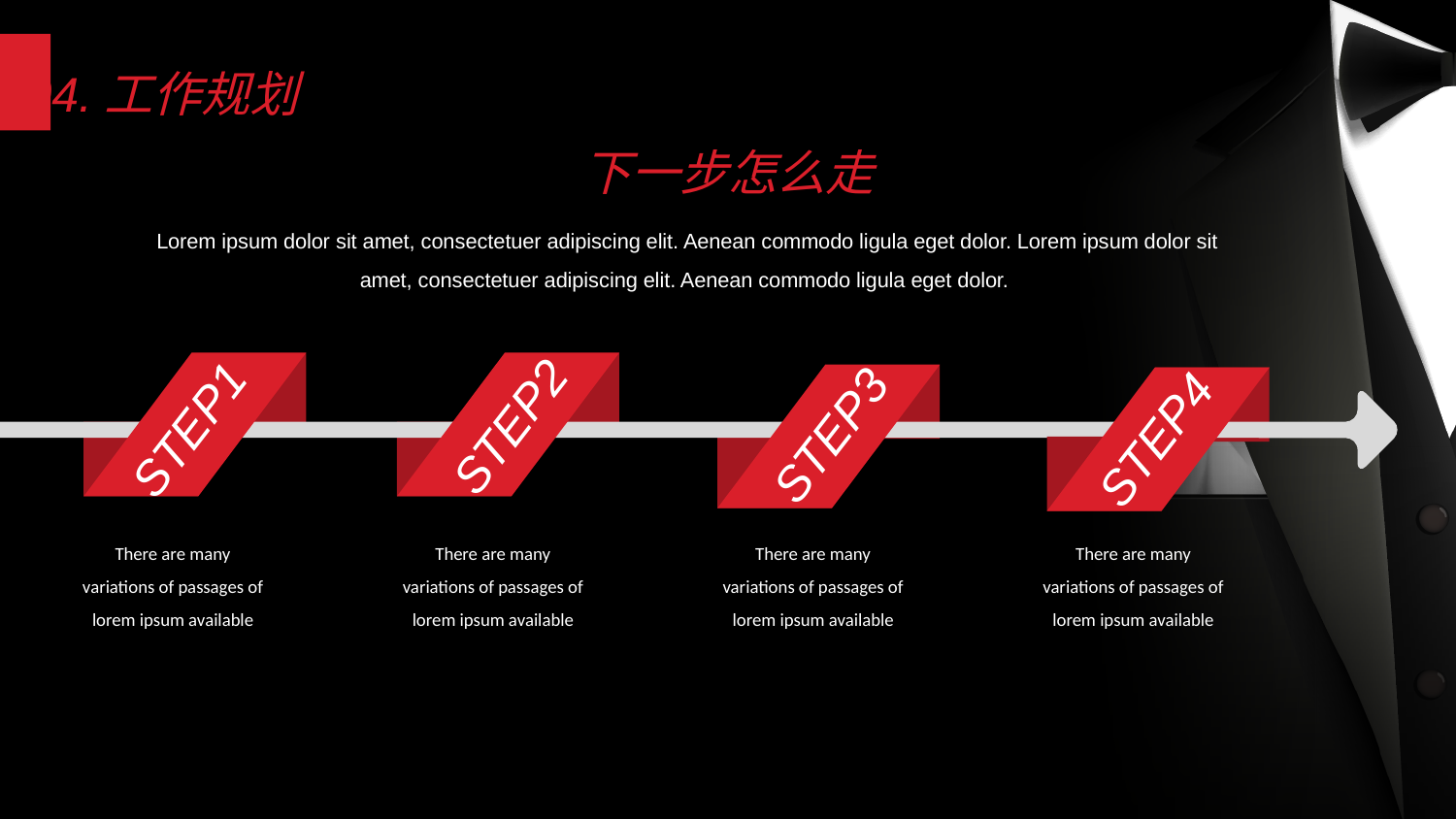

04.工作规划
下一步怎么走
Lorem ipsum dolor sit amet, consectetuer adipiscing elit. Aenean commodo ligula eget dolor. Lorem ipsum dolor sit amet, consectetuer adipiscing elit. Aenean commodo ligula eget dolor.

STEP2
STEP1
STEP3
STEP4

There are many variations of passages of lorem ipsum available
There are many variations of passages of lorem ipsum available
There are many variations of passages of lorem ipsum available
There are many variations of passages of lorem ipsum available